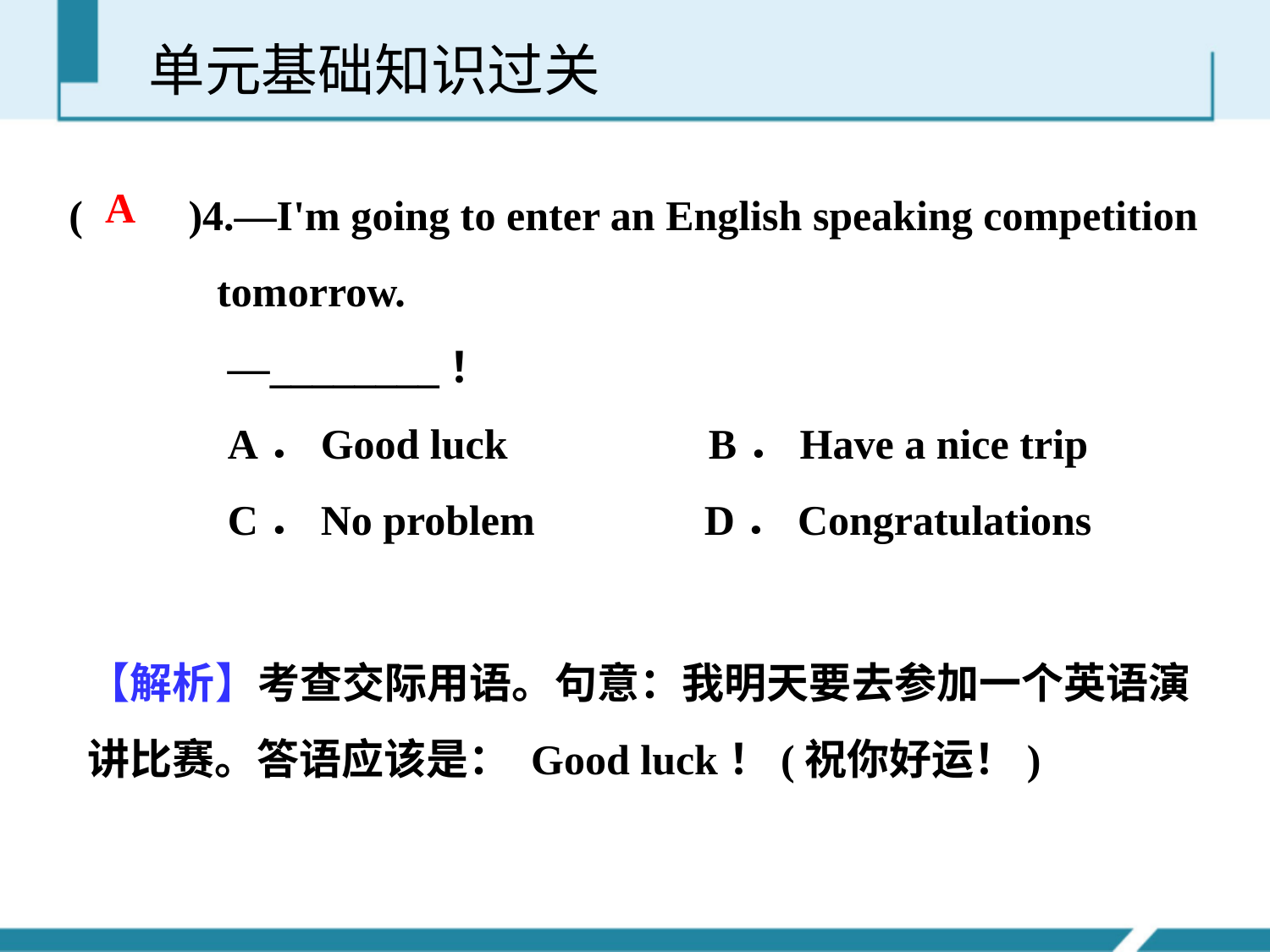

单元基础知识过关
(　　)4.—I'm going to enter an English speaking competition
              tomorrow.
               —________！
               A．Good luck                   B．Have a nice trip
               C．No problem                D．Congratulations
A
【解析】考查交际用语。句意：我明天要去参加一个英语演讲比赛。答语应该是： Good luck！(祝你好运！)